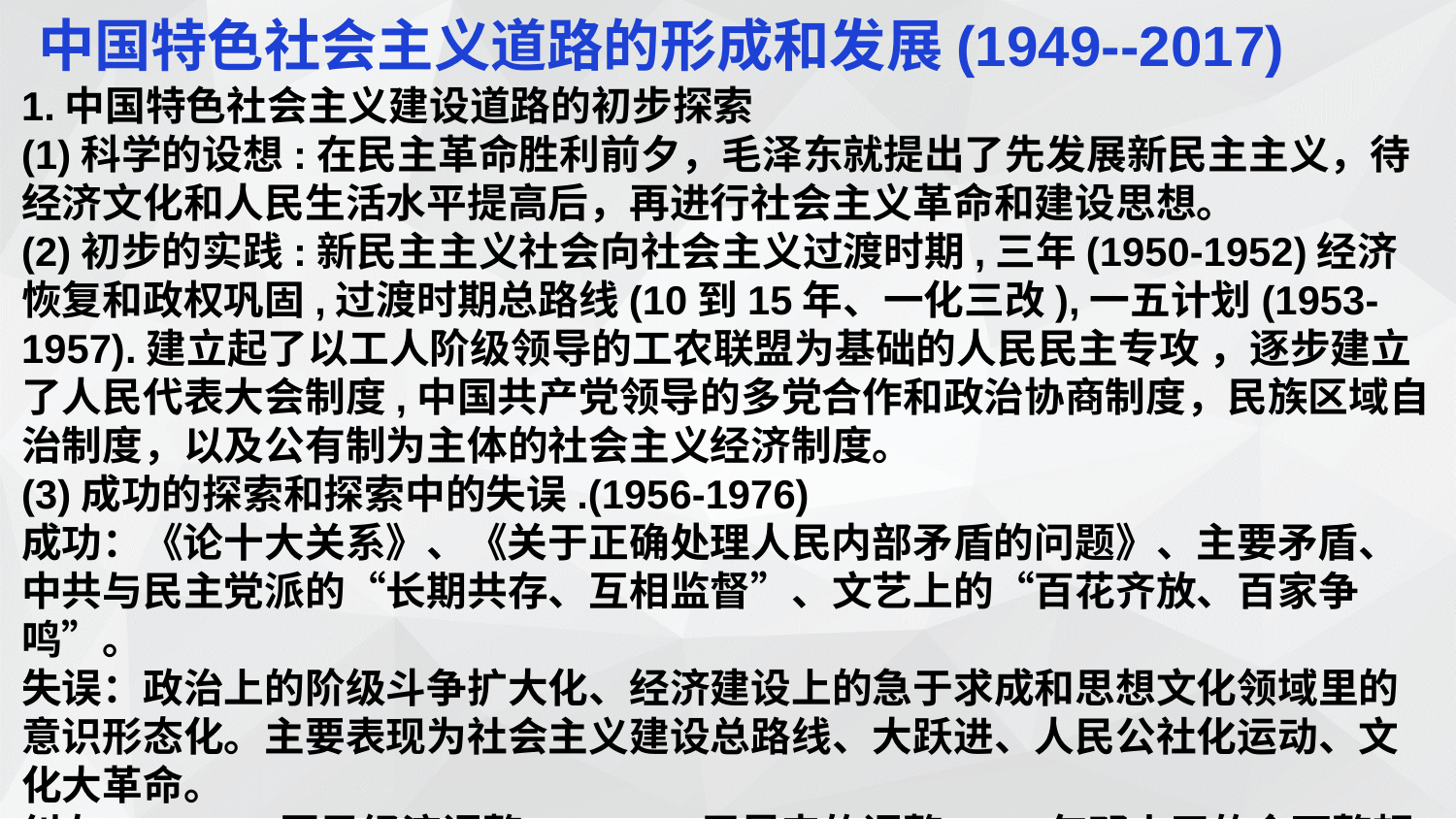

中国特色社会主义道路的形成和发展(1949--2017)
1.中国特色社会主义建设道路的初步探索
(1)科学的设想:在民主革命胜利前夕，毛泽东就提出了先发展新民主主义，待经济文化和人民生活水平提高后，再进行社会主义革命和建设思想。
(2)初步的实践:新民主主义社会向社会主义过渡时期,三年(1950-1952)经济恢复和政权巩固,过渡时期总路线(10到15年、一化三改),一五计划(1953-1957).建立起了以工人阶级领导的工农联盟为基础的人民民主专攻 ，逐步建立了人民代表大会制度,中国共产党领导的多党合作和政治协商制度，民族区域自治制度，以及公有制为主体的社会主义经济制度。
(3)成功的探索和探索中的失误.(1956-1976)
成功：《论十大关系》、《关于正确处理人民内部矛盾的问题》、主要矛盾、中共与民主党派的“长期共存、互相监督”、文艺上的“百花齐放、百家争鸣”。
失误：政治上的阶级斗争扩大化、经济建设上的急于求成和思想文化领域里的意识形态化。主要表现为社会主义建设总路线、大跃进、人民公社化运动、文化大革命。
纠左：60--65国民经济调整、71--73周恩来的调整、75年邓小平的全面整顿